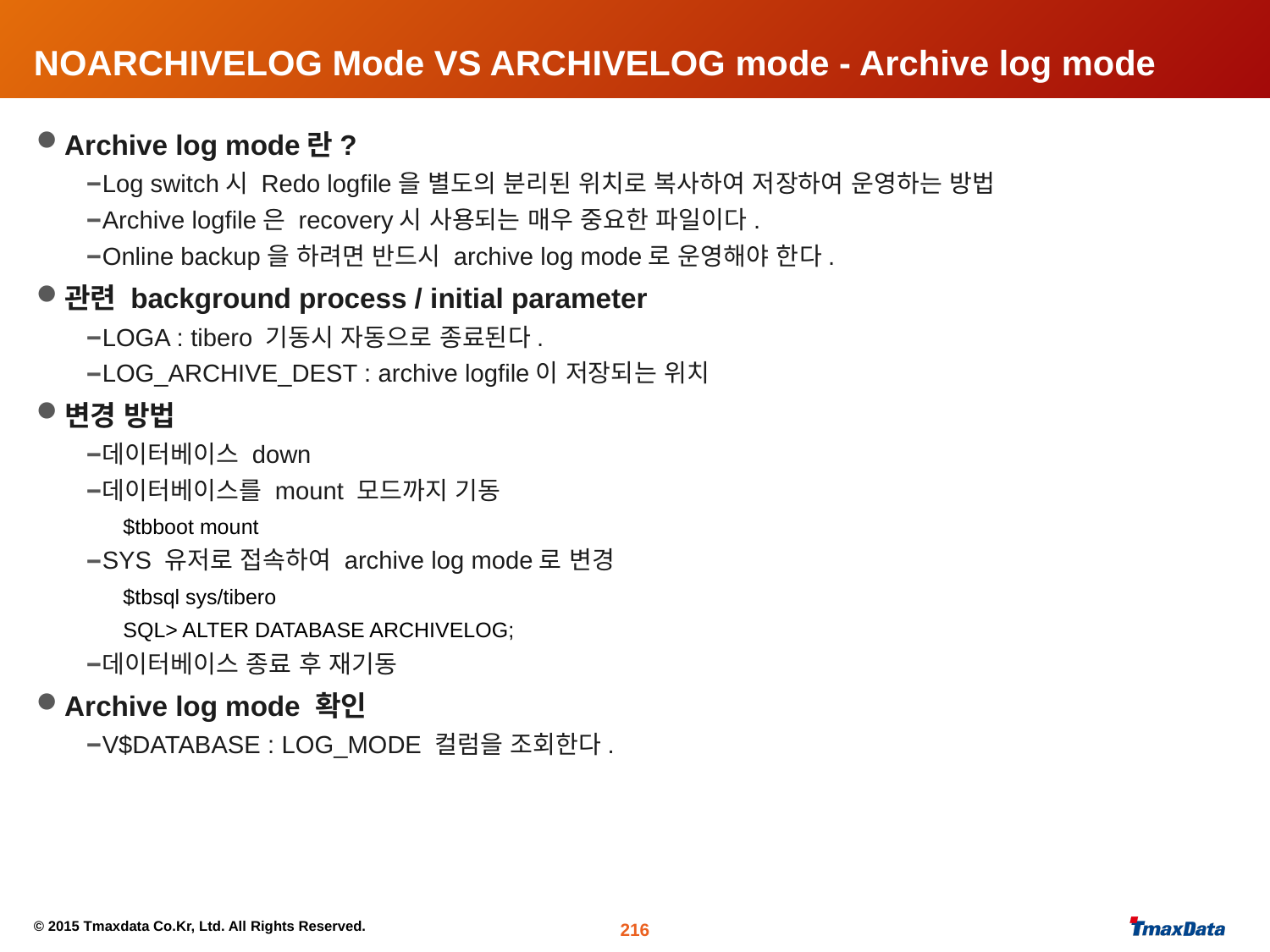

# NOARCHIVELOG Mode VS ARCHIVELOG mode - Archive log mode
Archive log mode란?
Log switch시 Redo logfile을 별도의 분리된 위치로 복사하여 저장하여 운영하는 방법
Archive logfile은 recovery시 사용되는 매우 중요한 파일이다.
Online backup을 하려면 반드시 archive log mode로 운영해야 한다.
관련 background process / initial parameter
LOGA : tibero 기동시 자동으로 종료된다.
LOG_ARCHIVE_DEST : archive logfile이 저장되는 위치
변경 방법
데이터베이스 down
데이터베이스를 mount 모드까지 기동
$tbboot mount
SYS 유저로 접속하여 archive log mode로 변경
$tbsql sys/tibero
SQL> ALTER DATABASE ARCHIVELOG;
데이터베이스 종료 후 재기동
Archive log mode 확인
V$DATABASE : LOG_MODE 컬럼을 조회한다.